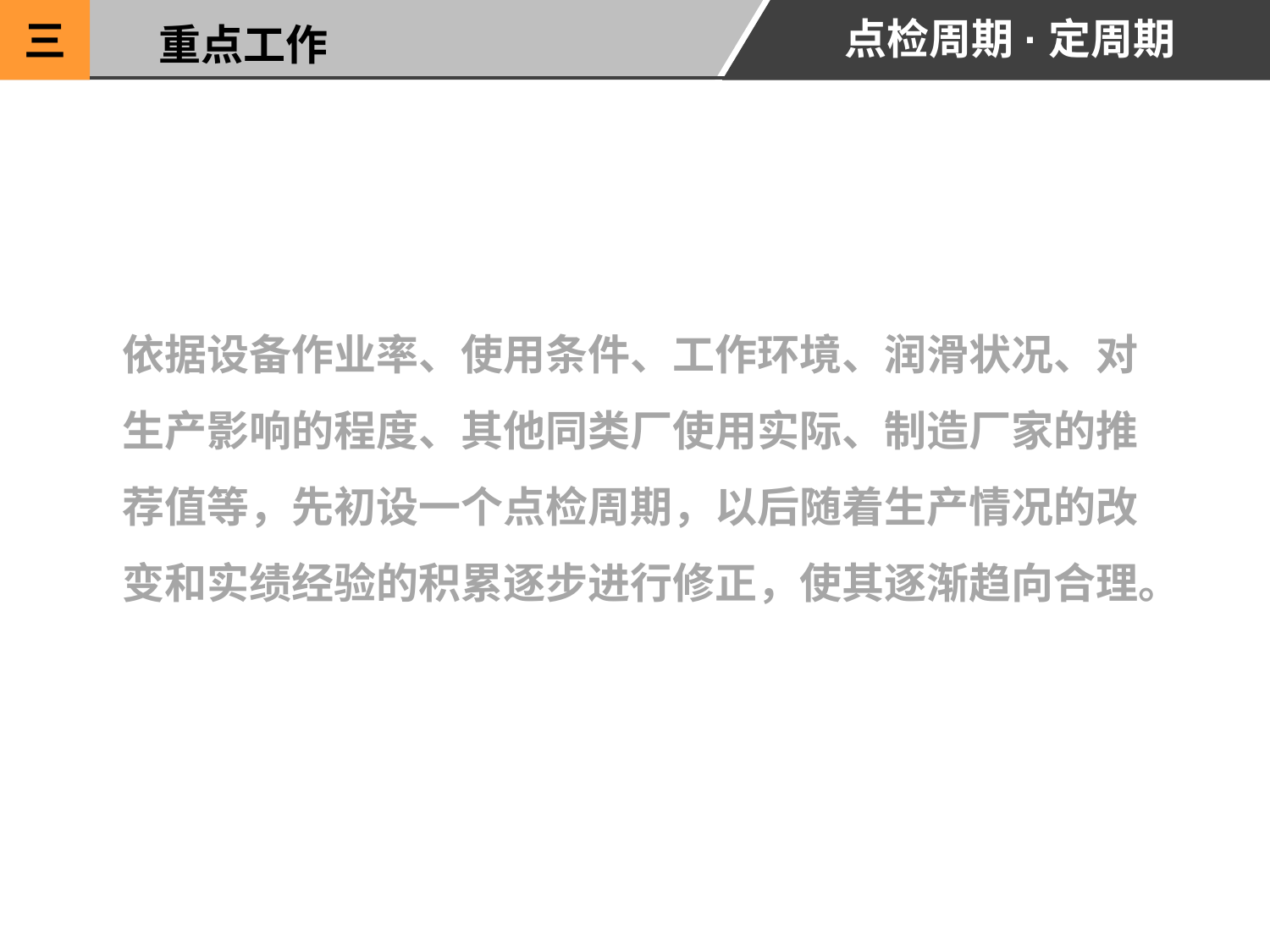

点检周期·定周期
三
重点工作
依据设备作业率、使用条件、工作环境、润滑状况、对生产影响的程度、其他同类厂使用实际、制造厂家的推荐值等，先初设一个点检周期，以后随着生产情况的改变和实绩经验的积累逐步进行修正，使其逐渐趋向合理。